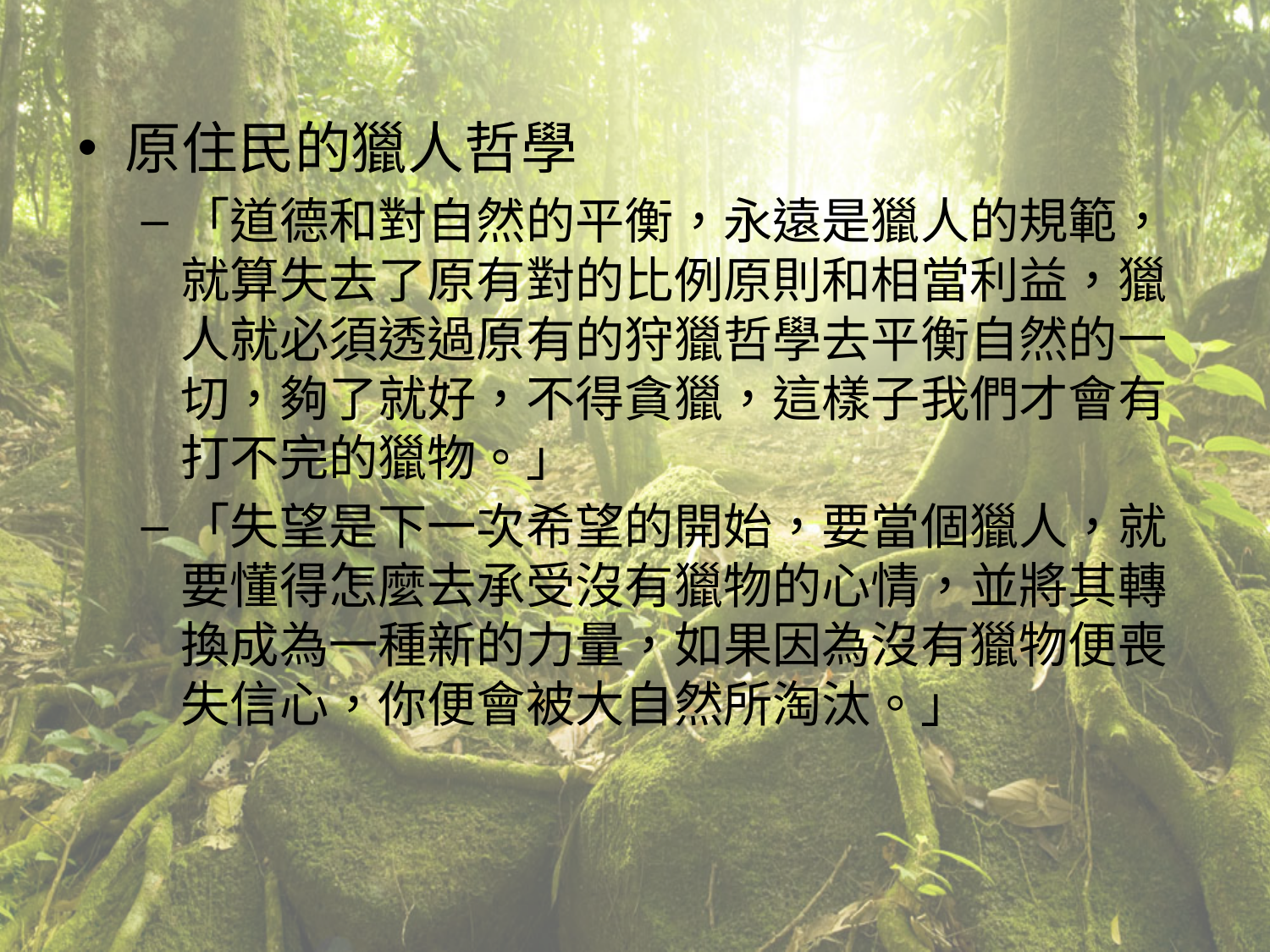

原住民的獵人哲學
「道德和對自然的平衡，永遠是獵人的規範，就算失去了原有對的比例原則和相當利益，獵人就必須透過原有的狩獵哲學去平衡自然的一切，夠了就好，不得貪獵，這樣子我們才會有打不完的獵物。」
「失望是下一次希望的開始，要當個獵人，就要懂得怎麼去承受沒有獵物的心情，並將其轉換成為一種新的力量，如果因為沒有獵物便喪失信心，你便會被大自然所淘汰。」